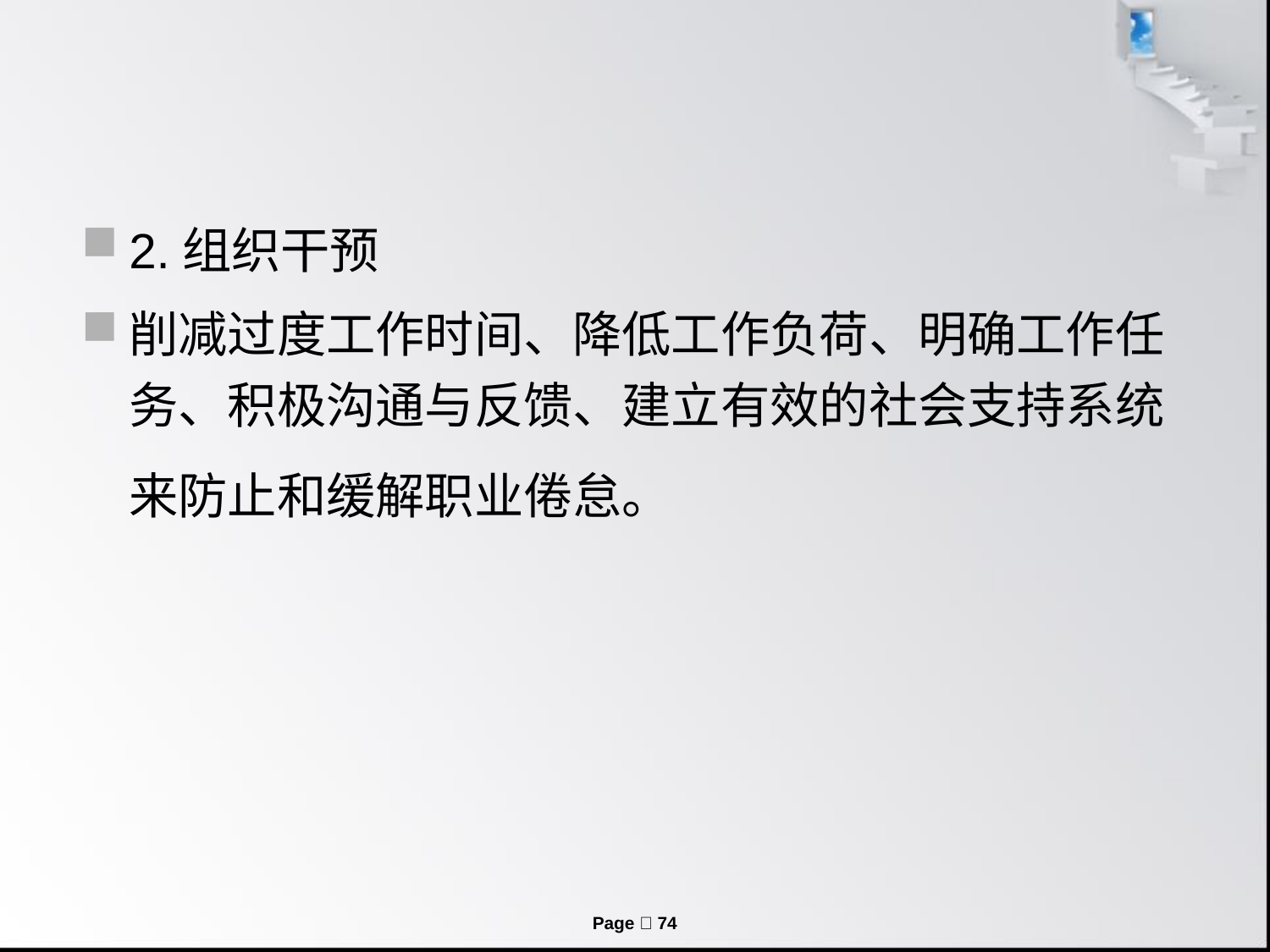

2.组织干预
削减过度工作时间、降低工作负荷、明确工作任务、积极沟通与反馈、建立有效的社会支持系统来防止和缓解职业倦怠。